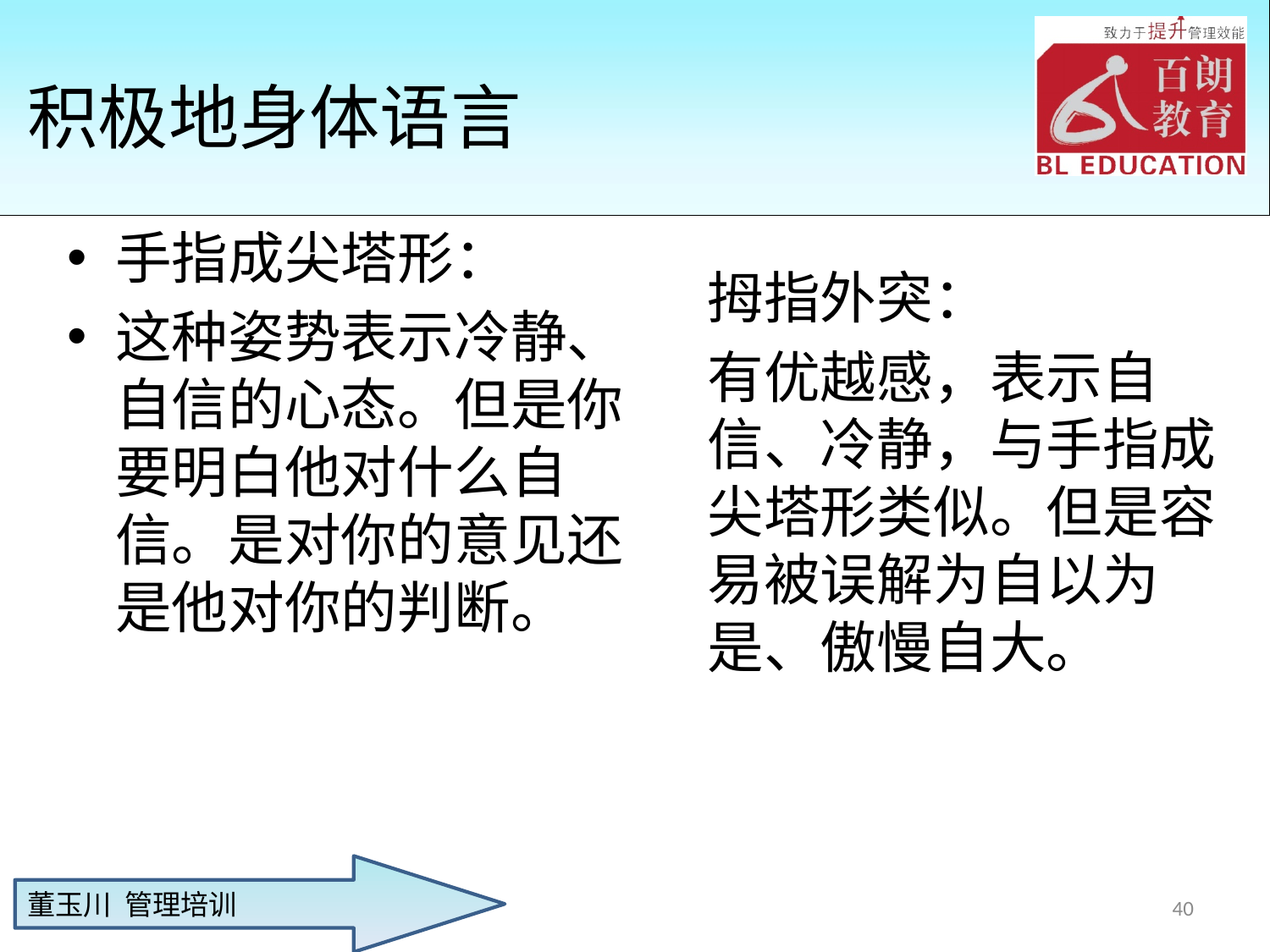

# 积极地身体语言
手指成尖塔形：
这种姿势表示冷静、自信的心态。但是你要明白他对什么自信。是对你的意见还是他对你的判断。
拇指外突：
有优越感，表示自信、冷静，与手指成尖塔形类似。但是容易被误解为自以为是、傲慢自大。
40